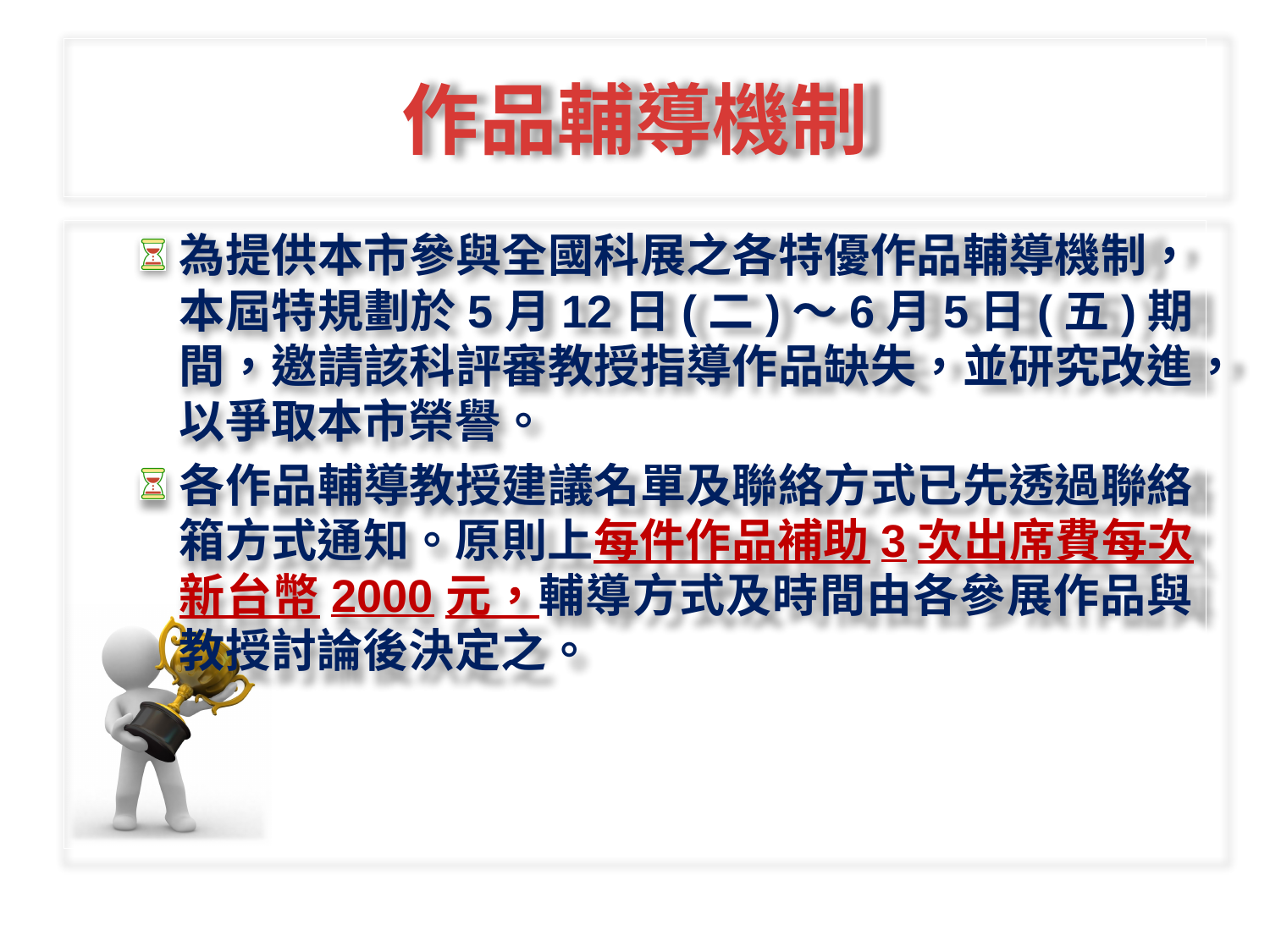

# 作品輔導機制
為提供本市參與全國科展之各特優作品輔導機制，本屆特規劃於5月12日(二)～6月5日(五)期間，邀請該科評審教授指導作品缺失，並研究改進，以爭取本市榮譽。
各作品輔導教授建議名單及聯絡方式已先透過聯絡箱方式通知。原則上每件作品補助3次出席費每次新台幣2000元，輔導方式及時間由各參展作品與教授討論後決定之。